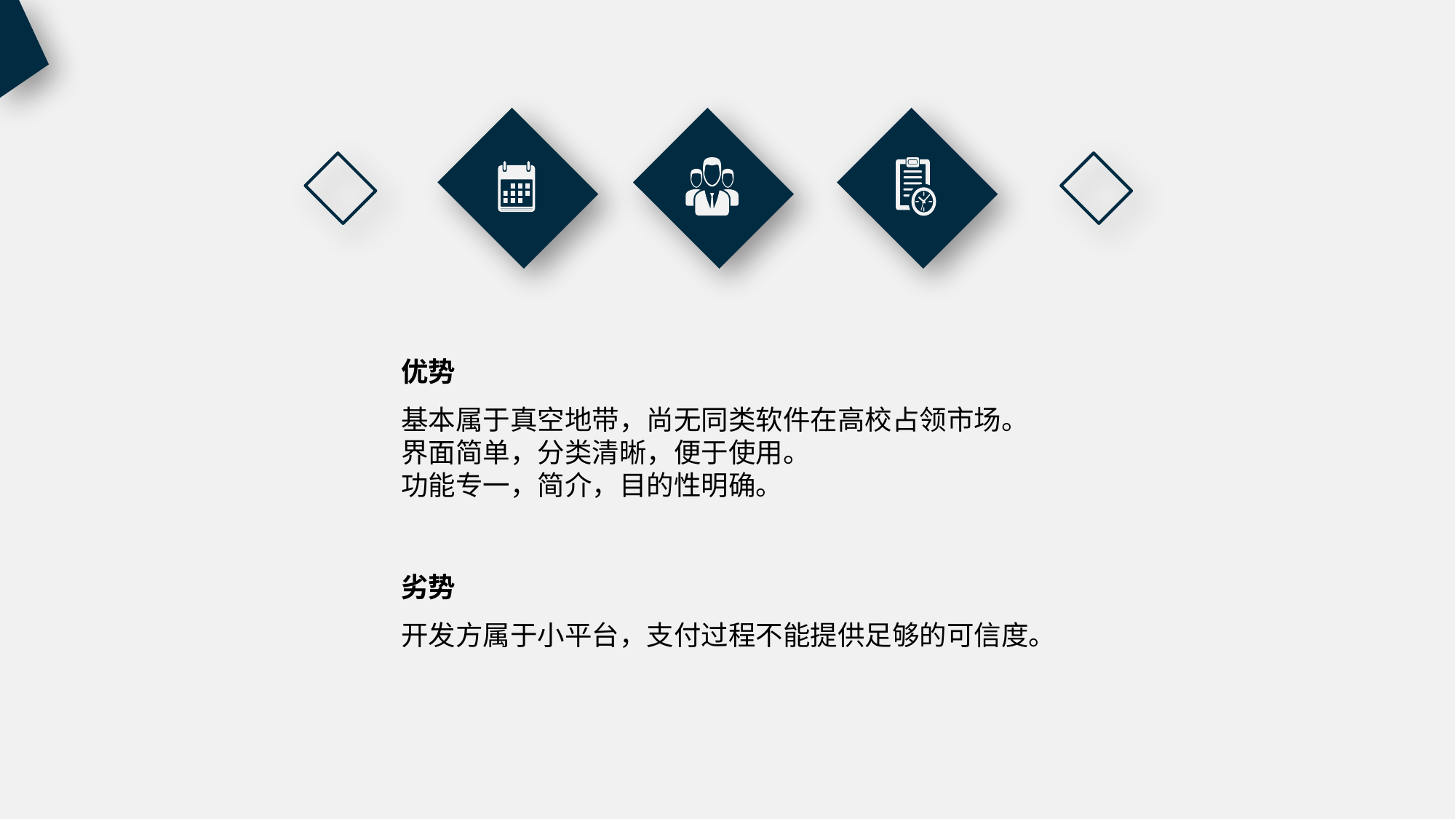

优势
基本属于真空地带，尚无同类软件在高校占领市场。
界面简单，分类清晰，便于使用。
功能专一，简介，目的性明确。
劣势
开发方属于小平台，支付过程不能提供足够的可信度。